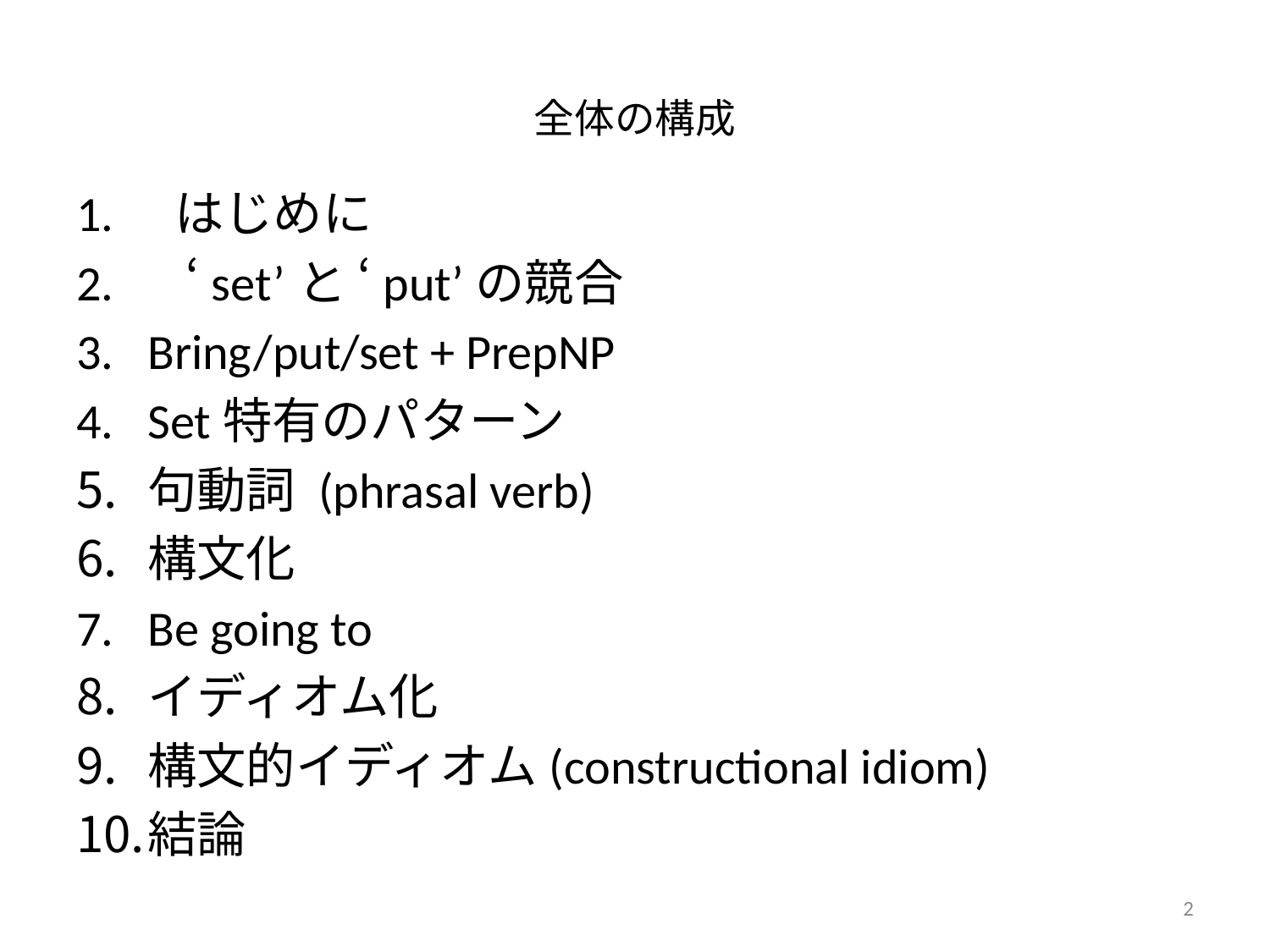

# 全体の構成
1.　はじめに
2. 　‘set’と ‘put’の競合
Bring/put/set + PrepNP
Set特有のパターン
句動詞 (phrasal verb)
構文化
Be going to
イディオム化
構文的イディオム(constructional idiom)
結論
2